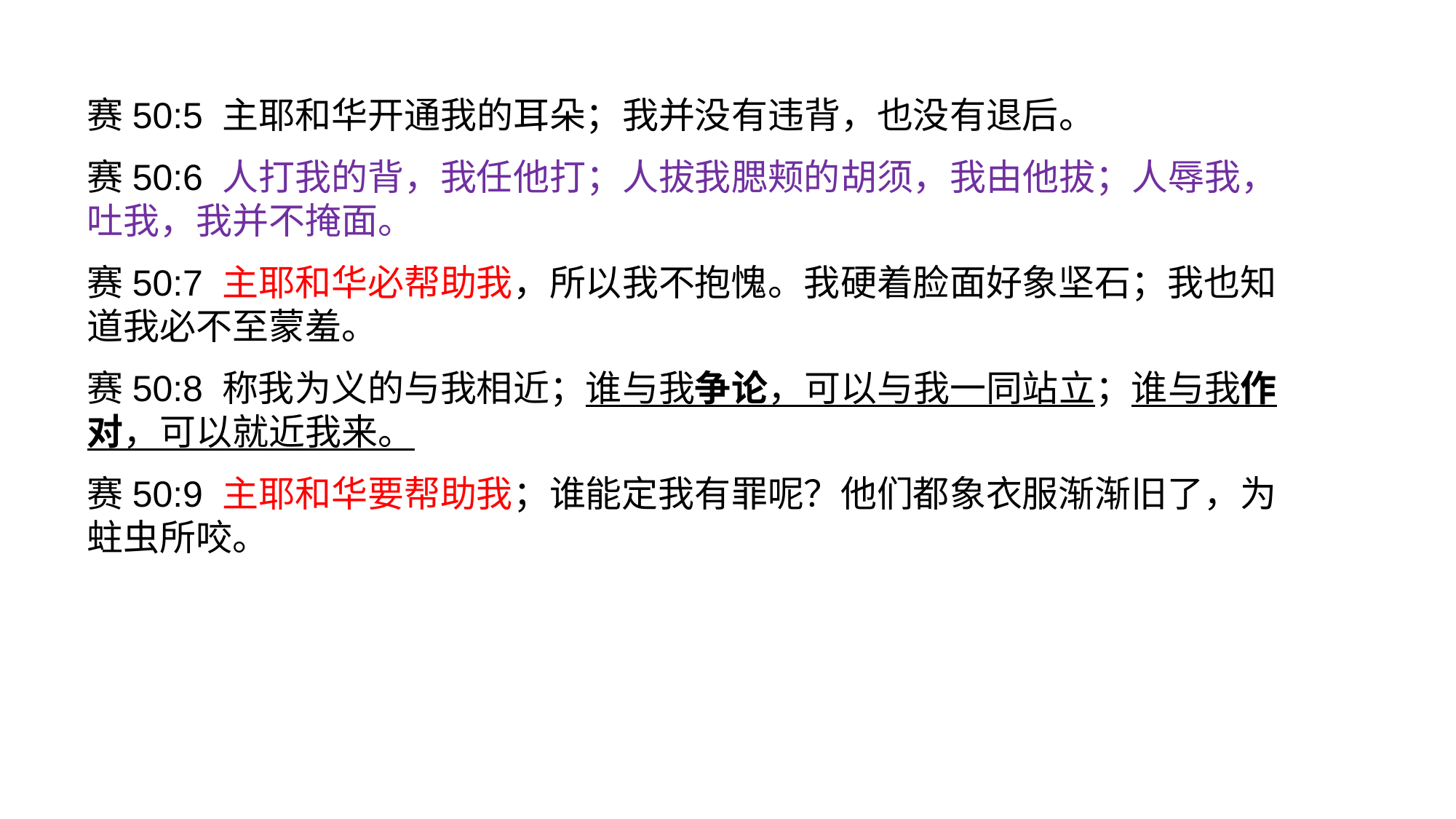

赛50:5 主耶和华开通我的耳朵；我并没有违背，也没有退后。
赛50:6 人打我的背，我任他打；人拔我腮颊的胡须，我由他拔；人辱我，吐我，我并不掩面。
赛50:7 主耶和华必帮助我，所以我不抱愧。我硬着脸面好象坚石；我也知道我必不至蒙羞。
赛50:8 称我为义的与我相近；谁与我争论，可以与我一同站立；谁与我作对，可以就近我来。
赛50:9 主耶和华要帮助我；谁能定我有罪呢？他们都象衣服渐渐旧了，为蛀虫所咬。